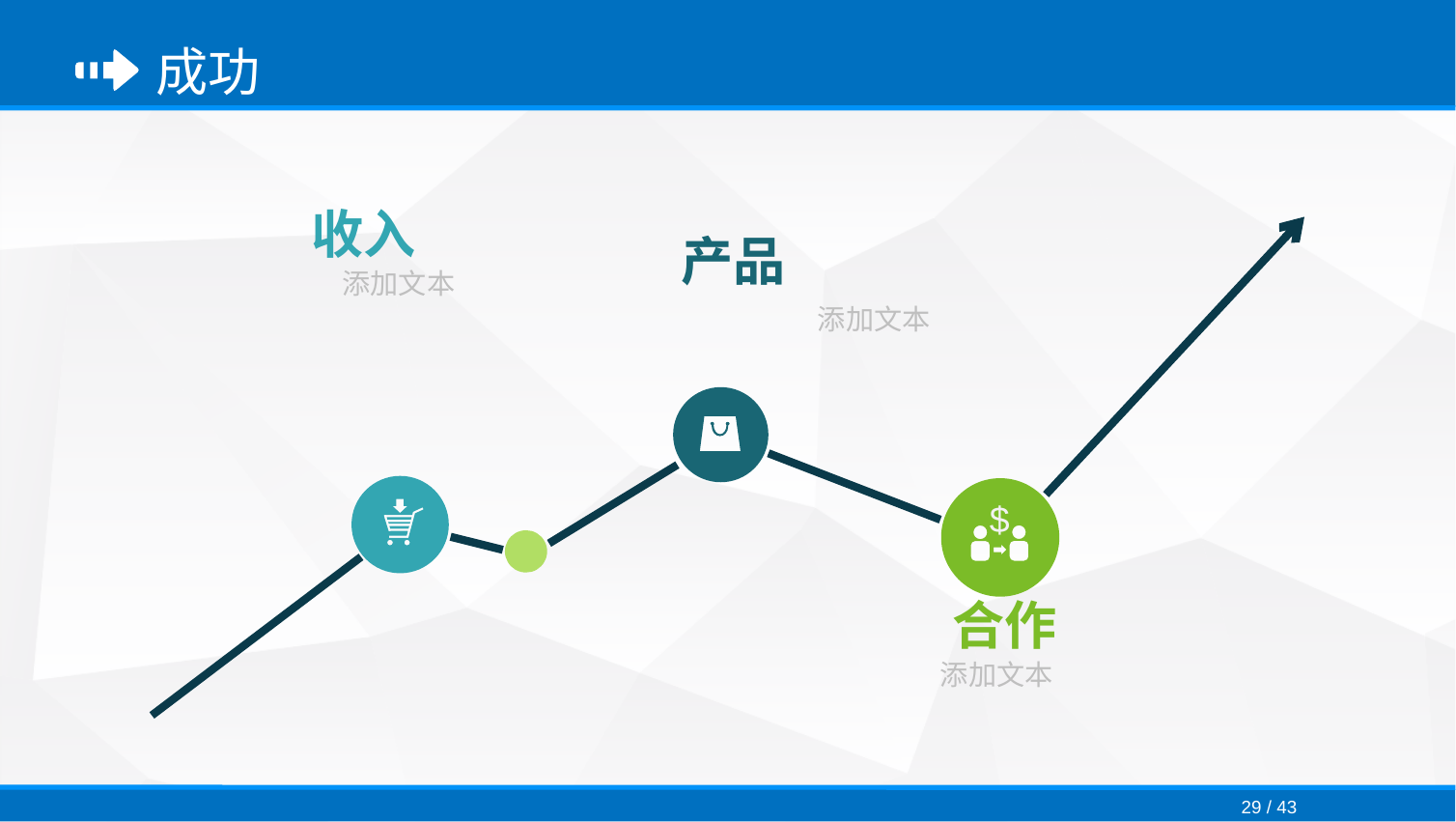

成功
收入
产品
添加文本
添加文本

$

合作
添加文本
29 / 43